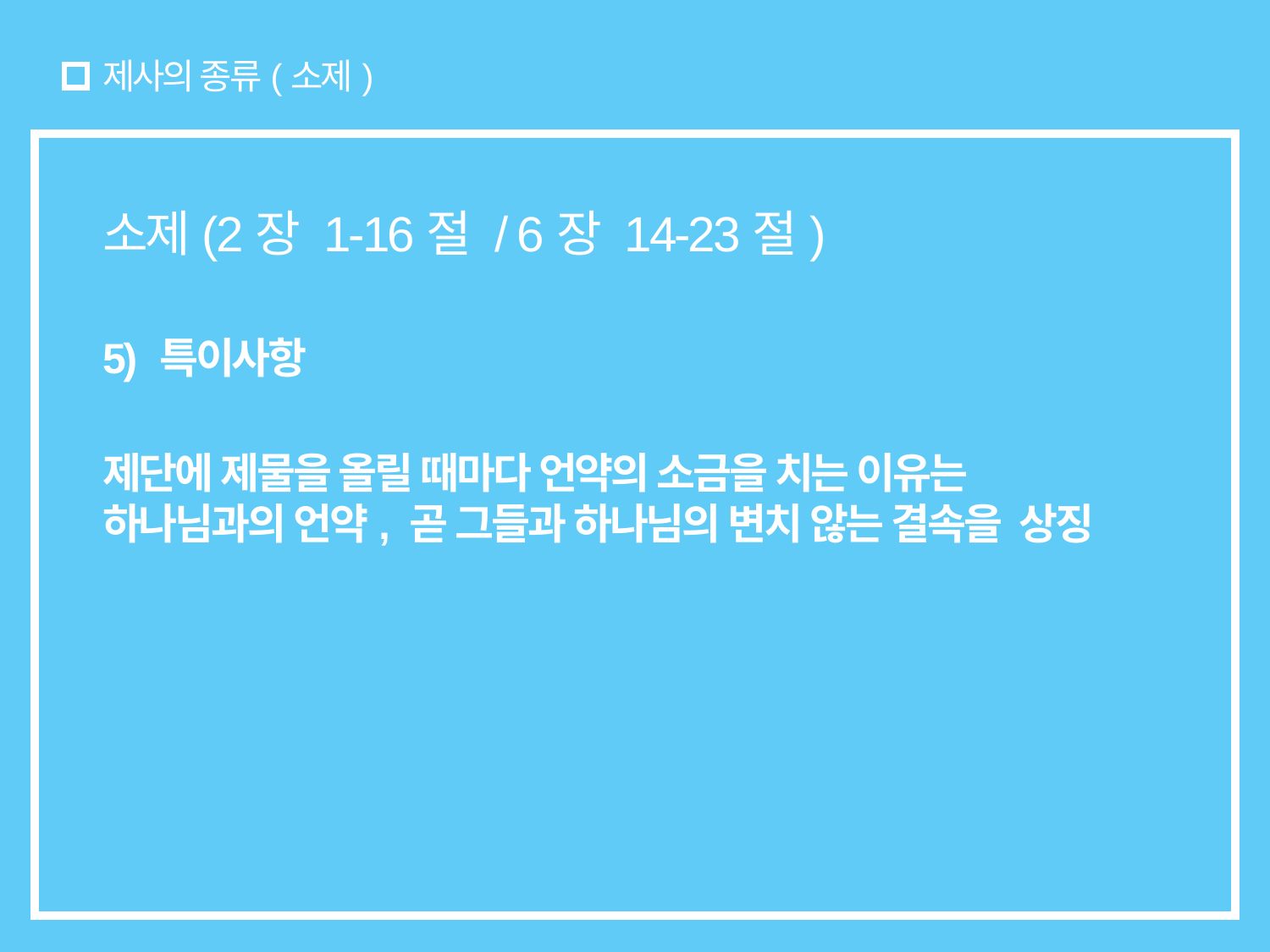

# 제사의 종류(소제)

소제(2장 1-16절 / 6장 14-23절)
5) 특이사항

제단에 제물을 올릴 때마다 언약의 소금을 치는 이유는
하나님과의 언약, 곧 그들과 하나님의 변치 않는 결속을  상징